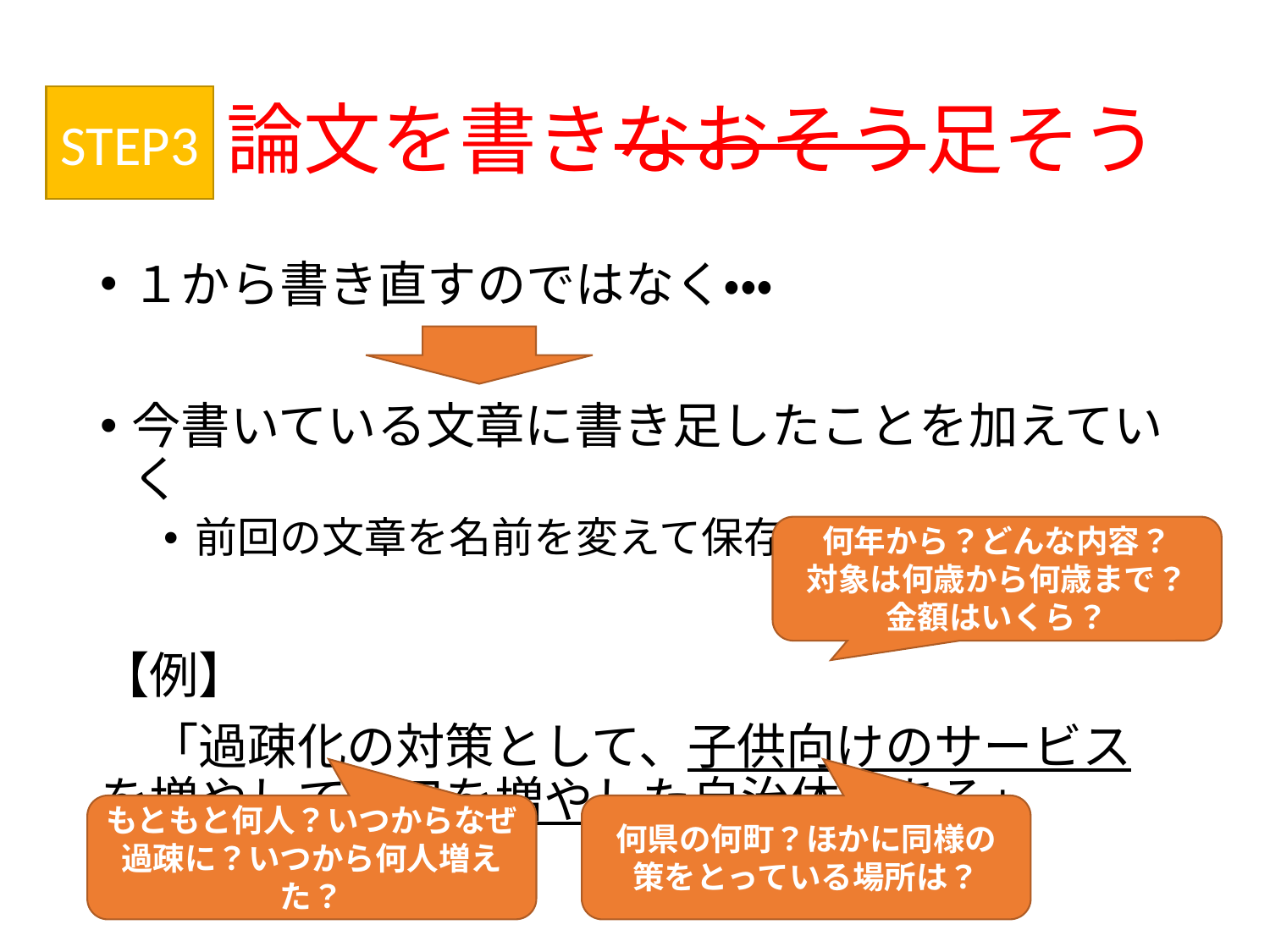

# 論文を書きなおそう足そう
STEP3
１から書き直すのではなく・・・

今書いている文章に書き足したことを加えていく
前回の文章を名前を変えて保存し、書き足す

【例】
　「過疎化の対策として、子供向けのサービスを増やして人口を増やした自治体がある」

何年から？どんな内容？
対象は何歳から何歳まで？
金額はいくら？
何県の何町？ほかに同様の策をとっている場所は？
もともと何人？いつからなぜ過疎に？いつから何人増えた？